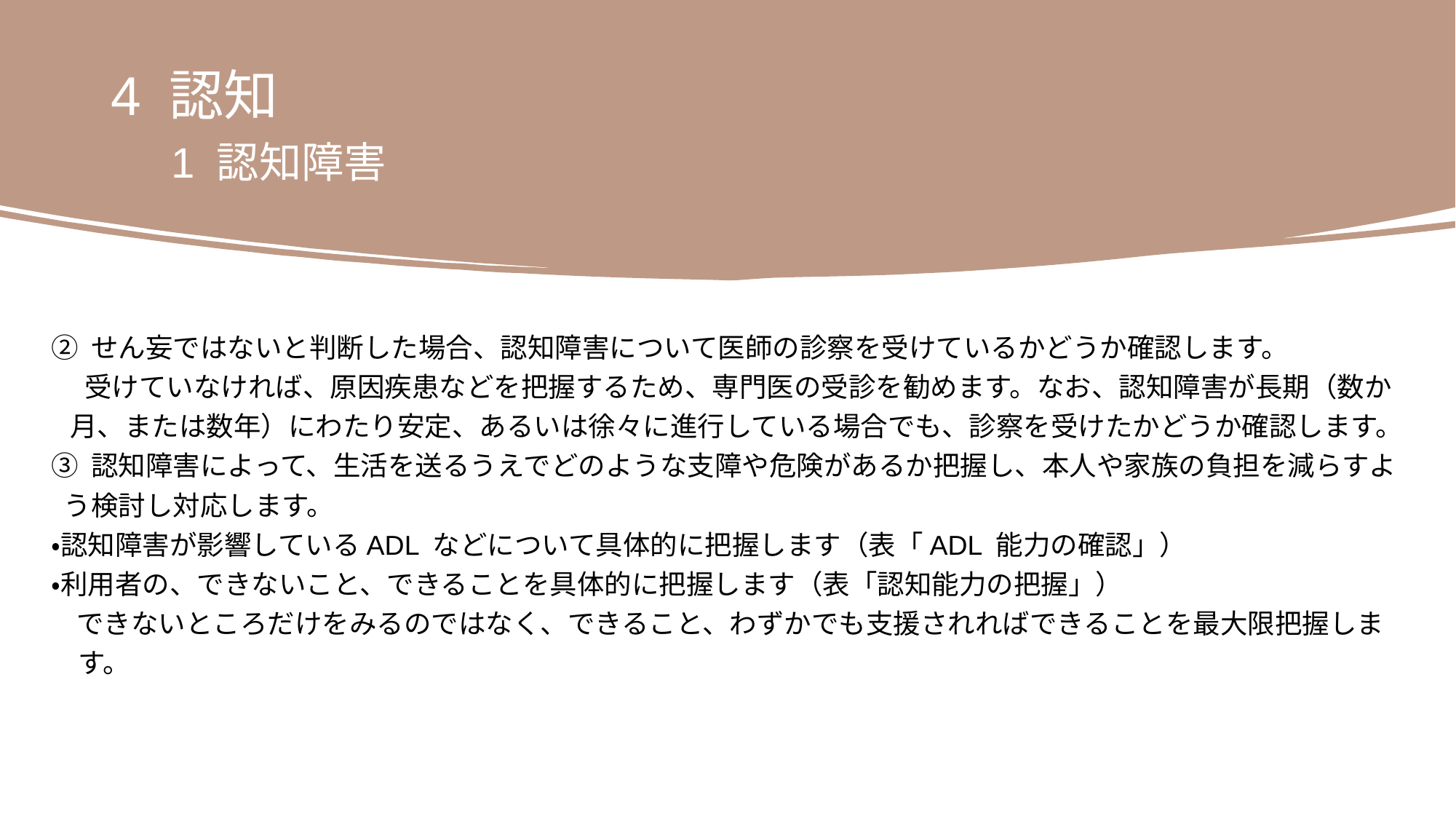

4 認知
　1 認知障害

② せん妄ではないと判断した場合、認知障害について医師の診察を受けているかどうか確認します。
　 受けていなければ、原因疾患などを把握するため、専門医の受診を勧めます。なお、認知障害が長期（数か
  月、または数年）にわたり安定、あるいは徐々に進行している場合でも、診察を受けたかどうか確認します。
③ 認知障害によって、生活を送るうえでどのような支障や危険があるか把握し、本人や家族の負担を減らすよ
 う検討し対応します。
・認知障害が影響しているADL などについて具体的に把握します（表「ADL 能力の確認」）
・利用者の、できないこと、できることを具体的に把握します（表「認知能力の把握」）
   できないところだけをみるのではなく、できること、わずかでも支援されればできることを最大限把握しま
　す。